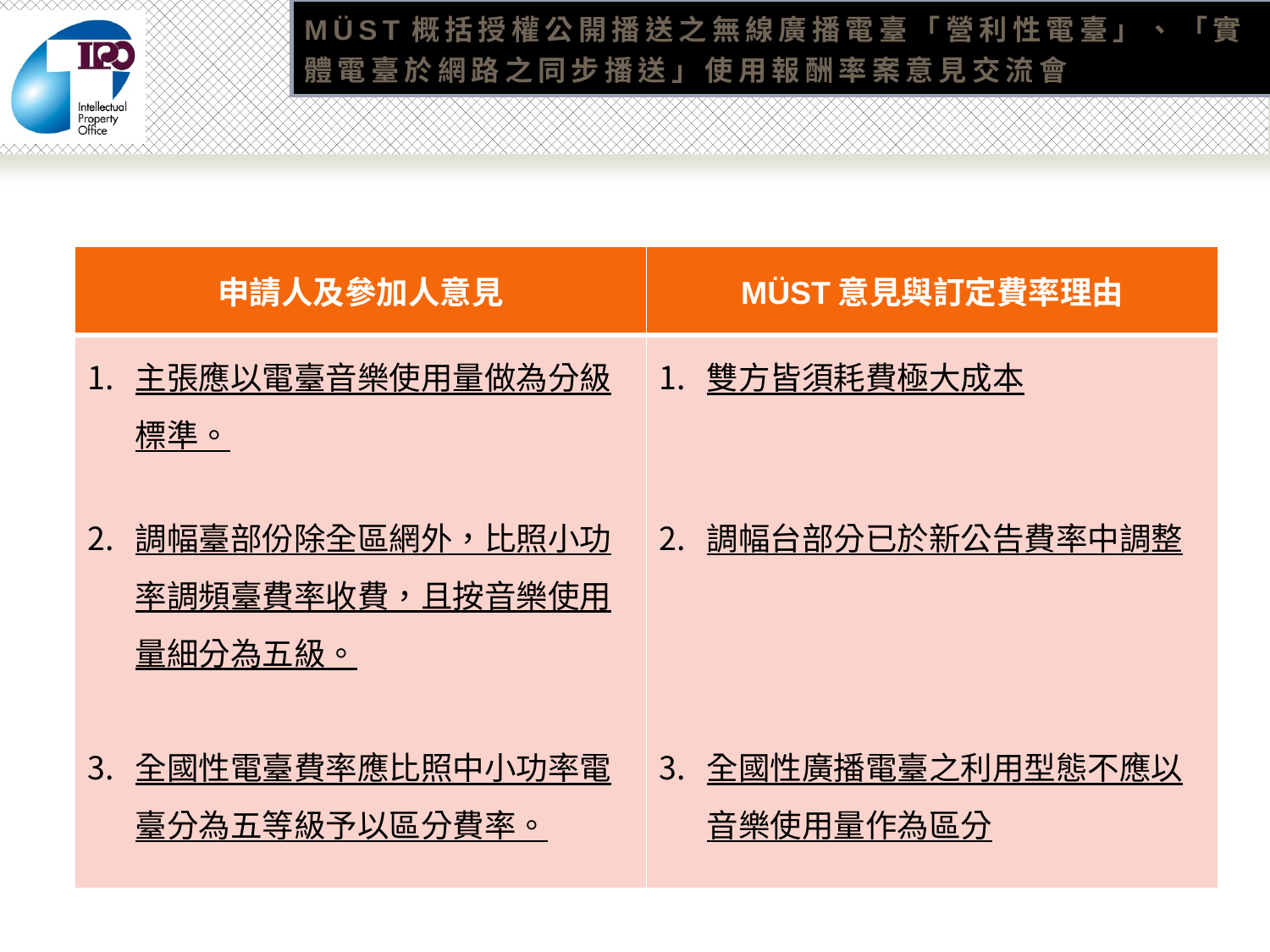

# MÜST概括授權公開播送之無線廣播電臺「營利性電臺」、「實體電臺於網路之同步播送」使用報酬率案意見交流會
| 申請人及參加人意見 | MÜST意見與訂定費率理由 |
| --- | --- |
| 主張應以電臺音樂使用量做為分級標準。 調幅臺部份除全區網外，比照小功率調頻臺費率收費，且按音樂使用量細分為五級。 全國性電臺費率應比照中小功率電臺分為五等級予以區分費率。 | 雙方皆須耗費極大成本 調幅台部分已於新公告費率中調整 全國性廣播電臺之利用型態不應以音樂使用量作為區分 |